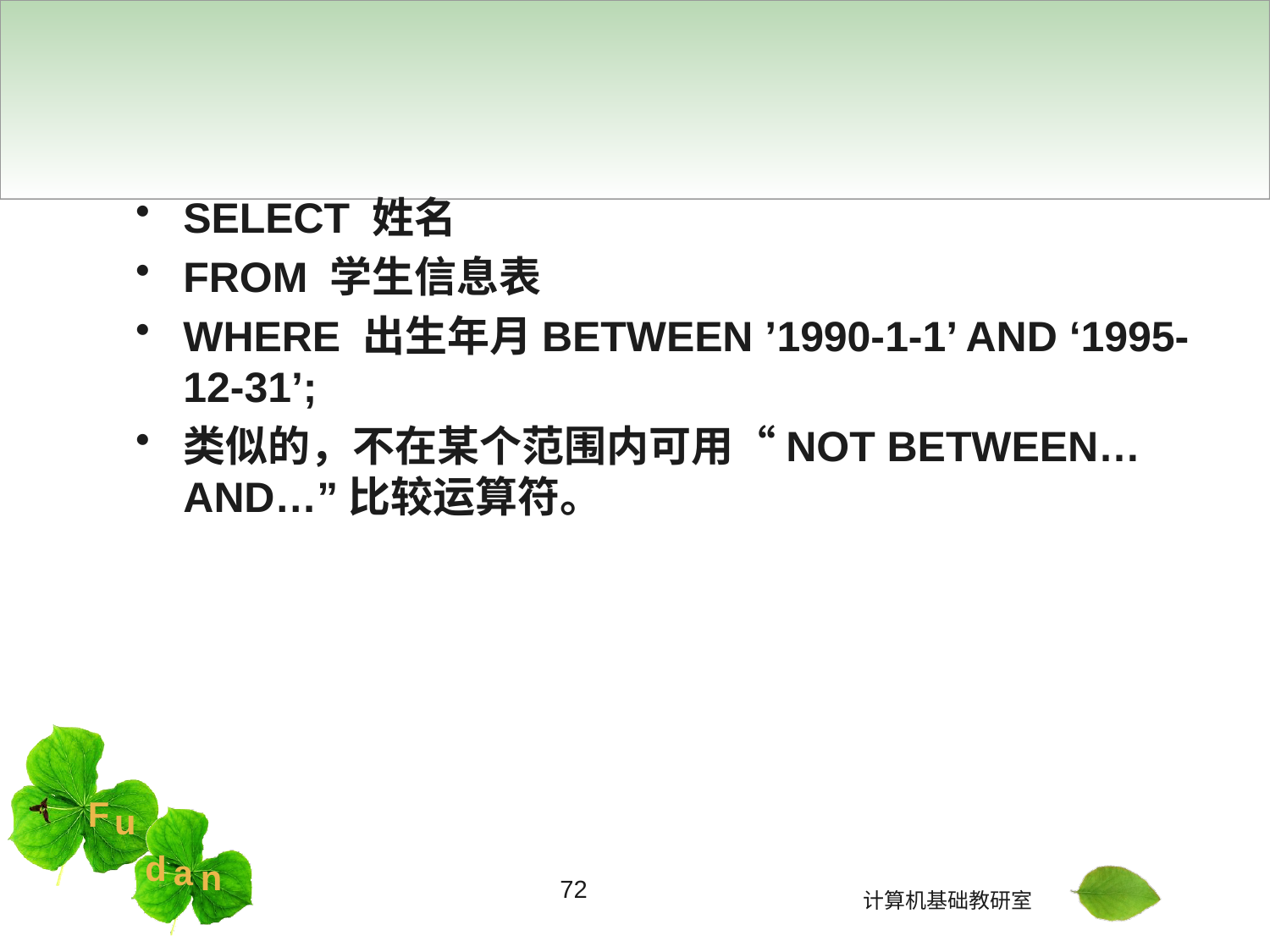

#
SELECT 姓名
FROM 学生信息表
WHERE 出生年月BETWEEN ’1990-1-1’ AND ‘1995-12-31’;
类似的，不在某个范围内可用“NOT BETWEEN…AND…”比较运算符。

72